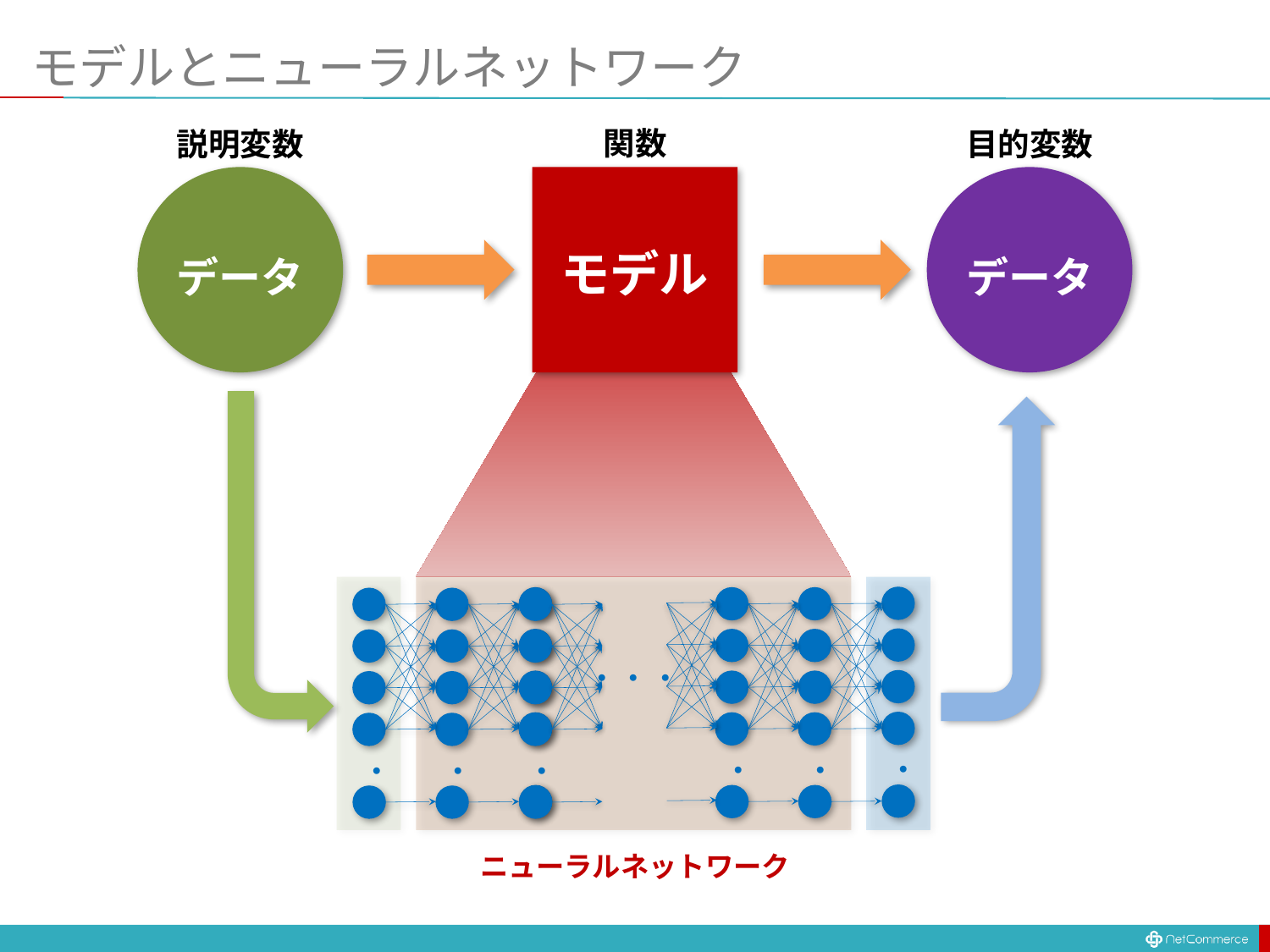

# モデルとニューラルネットワーク
関数
説明変数
目的変数

モデル

データ
データ

・・・

・
・
・
・
・
・

ニューラルネットワーク